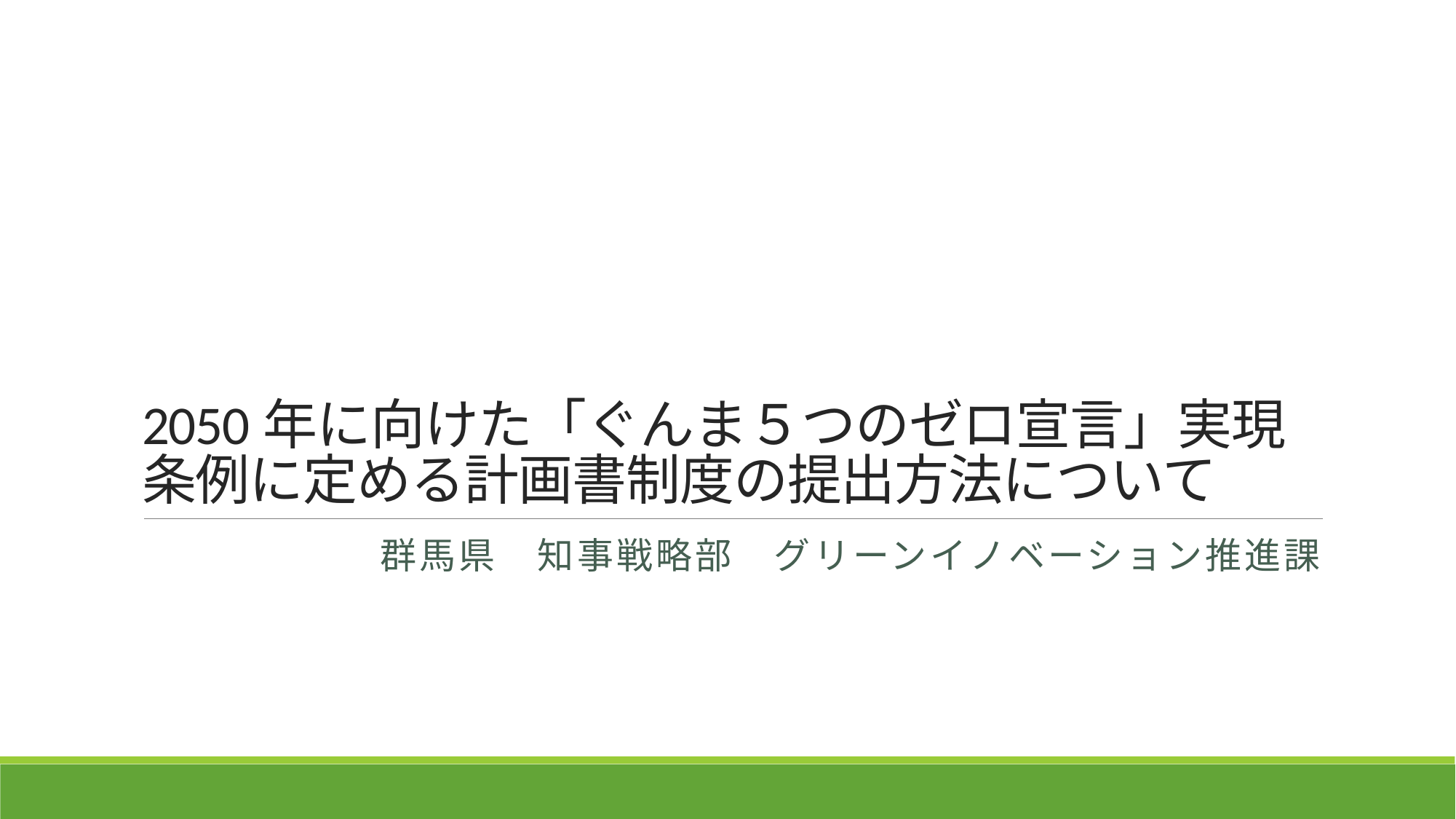

# 2050年に向けた「ぐんま５つのゼロ宣言」実現条例に定める計画書制度の提出方法について
群馬県　知事戦略部　グリーンイノベーション推進課